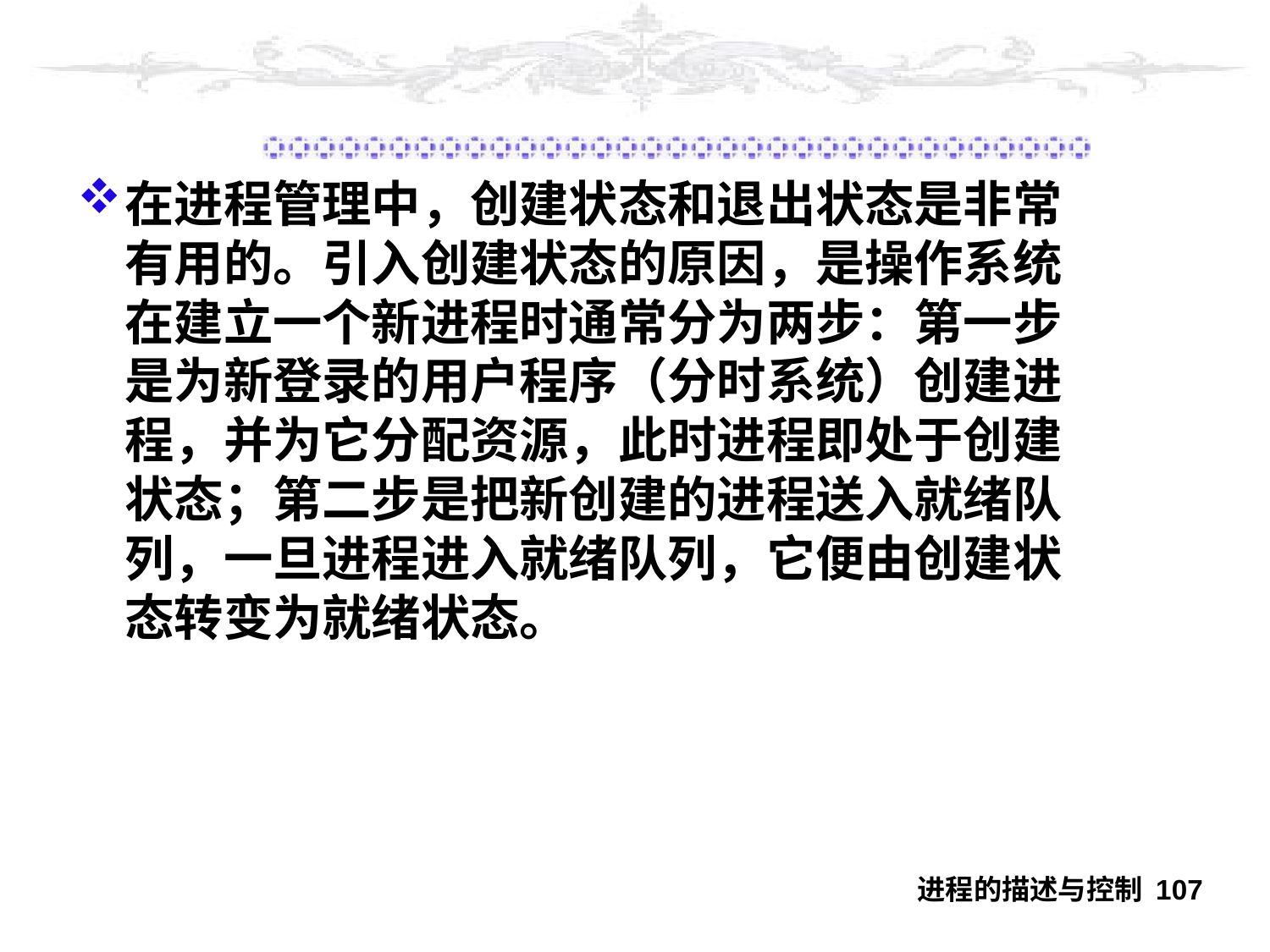

#
在进程管理中，创建状态和退出状态是非常有用的。引入创建状态的原因，是操作系统在建立一个新进程时通常分为两步：第一步是为新登录的用户程序（分时系统）创建进程，并为它分配资源，此时进程即处于创建状态；第二步是把新创建的进程送入就绪队列，一旦进程进入就绪队列，它便由创建状态转变为就绪状态。